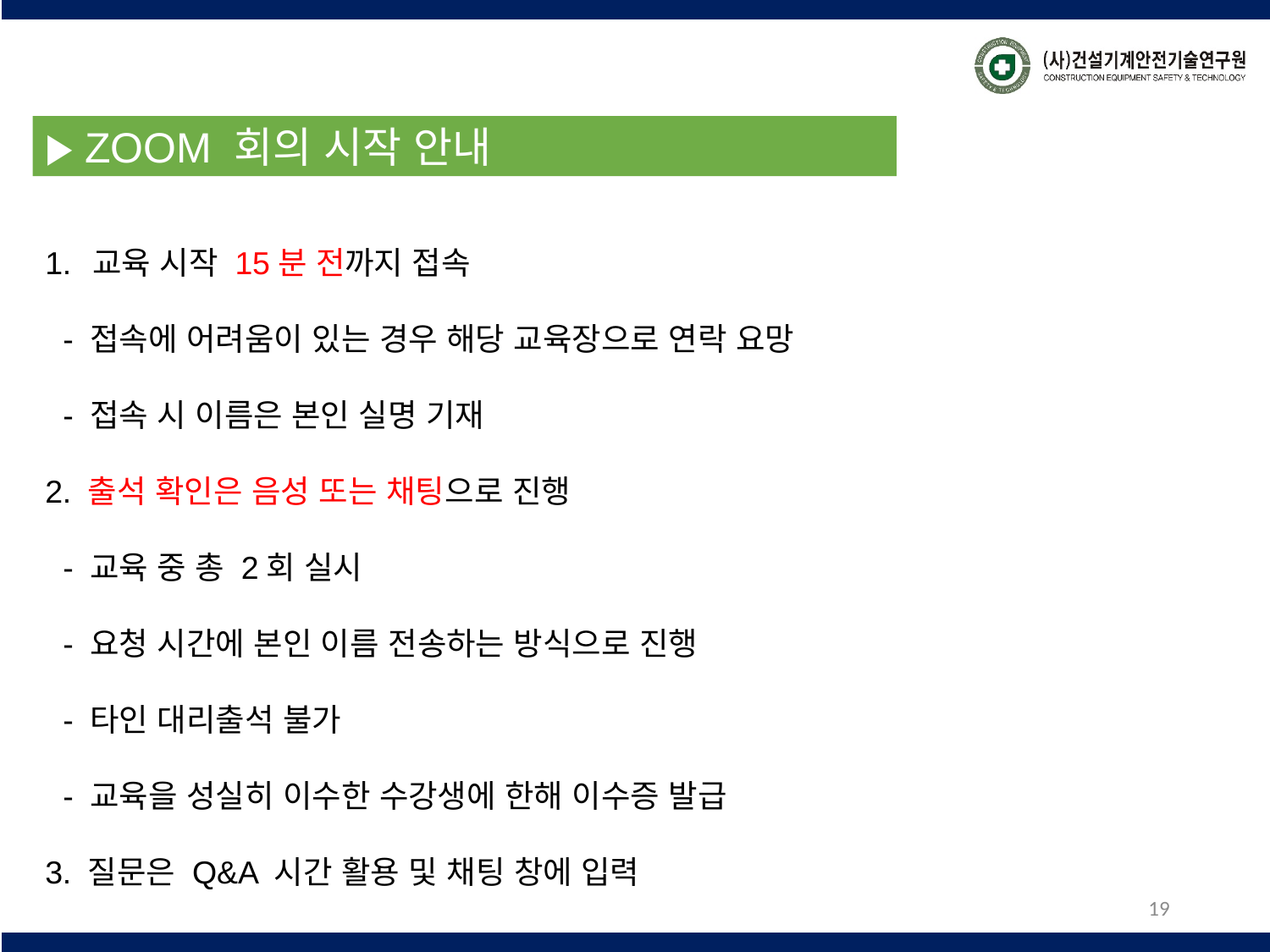

▶ ZOOM 회의 시작 안내
교육 시작 15분 전까지 접속
  - 접속에 어려움이 있는 경우 해당 교육장으로 연락 요망
  - 접속 시 이름은 본인 실명 기재
2. 출석 확인은 음성 또는 채팅으로 진행
  - 교육 중 총 2회 실시
  - 요청 시간에 본인 이름 전송하는 방식으로 진행
  - 타인 대리출석 불가
  - 교육을 성실히 이수한 수강생에 한해 이수증 발급
3. 질문은 Q&A 시간 활용 및 채팅 창에 입력
19